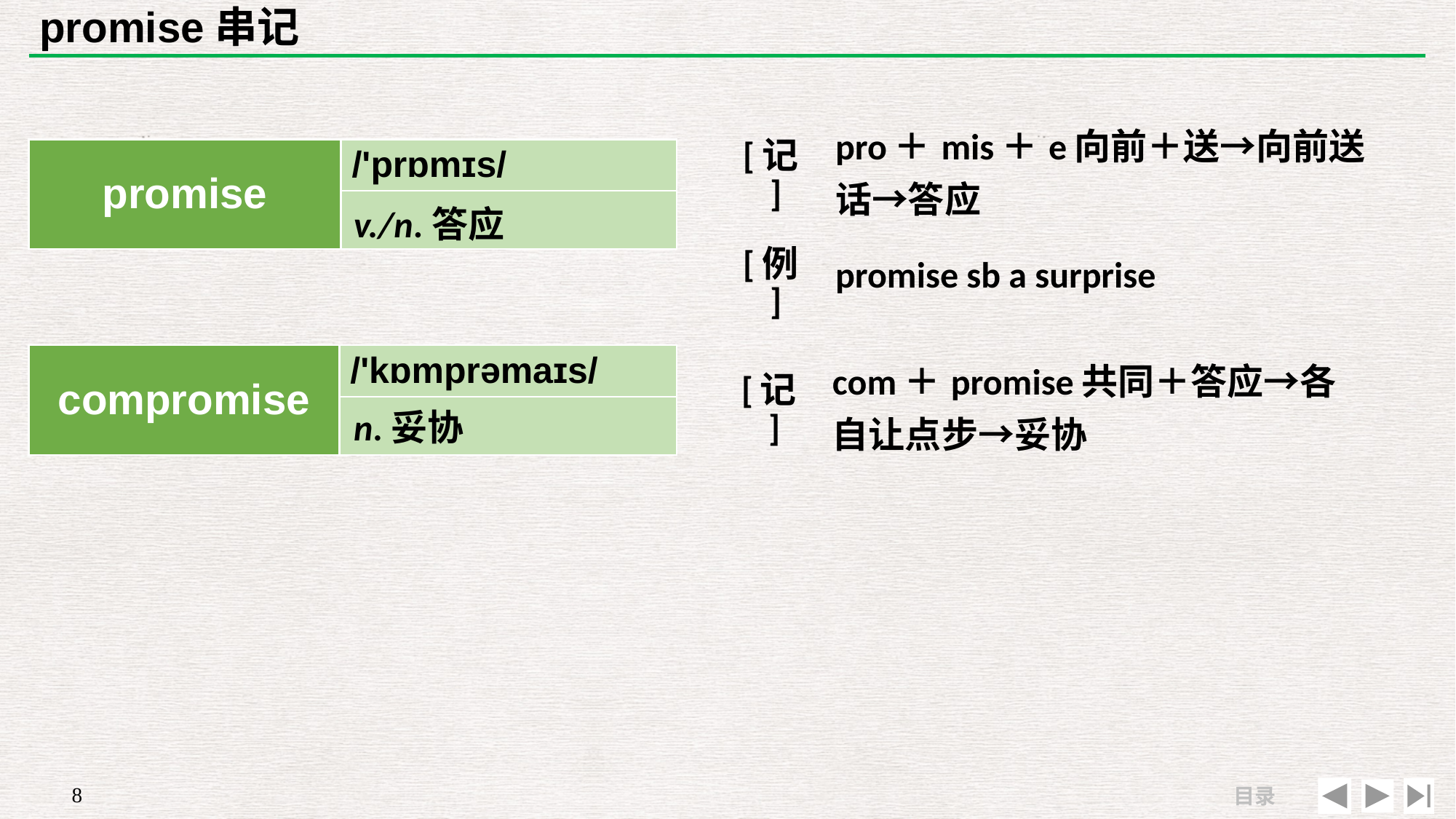

# promise串记

| [记] | pro＋mis＋e向前＋送→向前送话→答应 |
| --- | --- |
| [例] | promise sb a surprise |
| promise | /'prɒmɪs/ |
| --- | --- |
|  |  |
v./n.答应
| compromise | /'kɒmprəmaɪs/ |
| --- | --- |
|  |  |
| [记] | com＋promise共同＋答应→各自让点步→妥协 |
| --- | --- |
|  |  |
n.妥协